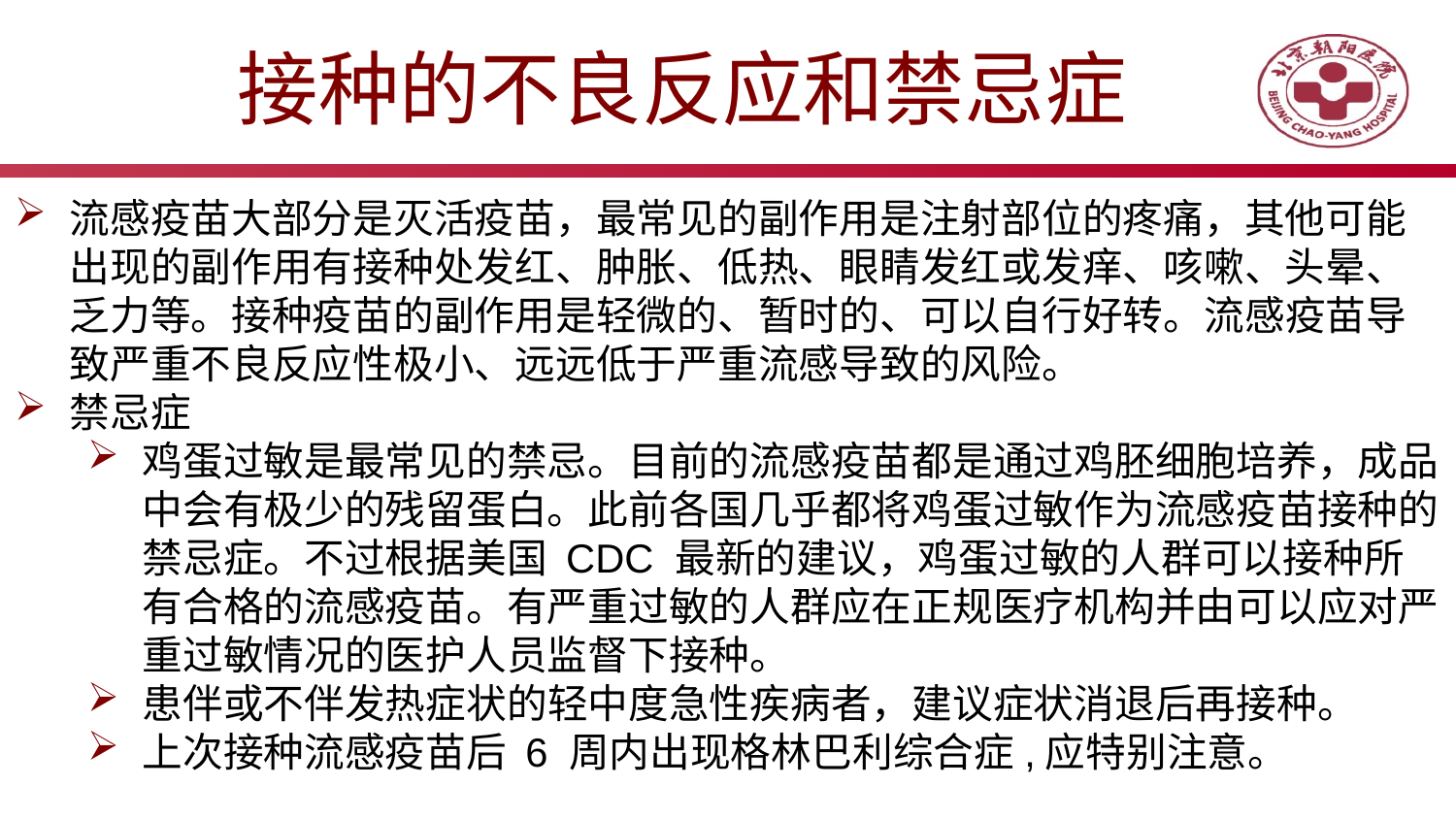

接种的不良反应和禁忌症
流感疫苗大部分是灭活疫苗，最常见的副作用是注射部位的疼痛，其他可能出现的副作用有接种处发红、肿胀、低热、眼睛发红或发痒、咳嗽、头晕、乏力等。接种疫苗的副作用是轻微的、暂时的、可以自行好转。流感疫苗导致严重不良反应性极小、远远低于严重流感导致的风险。
禁忌症
鸡蛋过敏是最常见的禁忌。目前的流感疫苗都是通过鸡胚细胞培养，成品中会有极少的残留蛋白。此前各国几乎都将鸡蛋过敏作为流感疫苗接种的禁忌症。不过根据美国 CDC 最新的建议，鸡蛋过敏的人群可以接种所有合格的流感疫苗。有严重过敏的人群应在正规医疗机构并由可以应对严重过敏情况的医护人员监督下接种。
患伴或不伴发热症状的轻中度急性疾病者，建议症状消退后再接种。
上次接种流感疫苗后 6 周内出现格林巴利综合症,应特别注意。